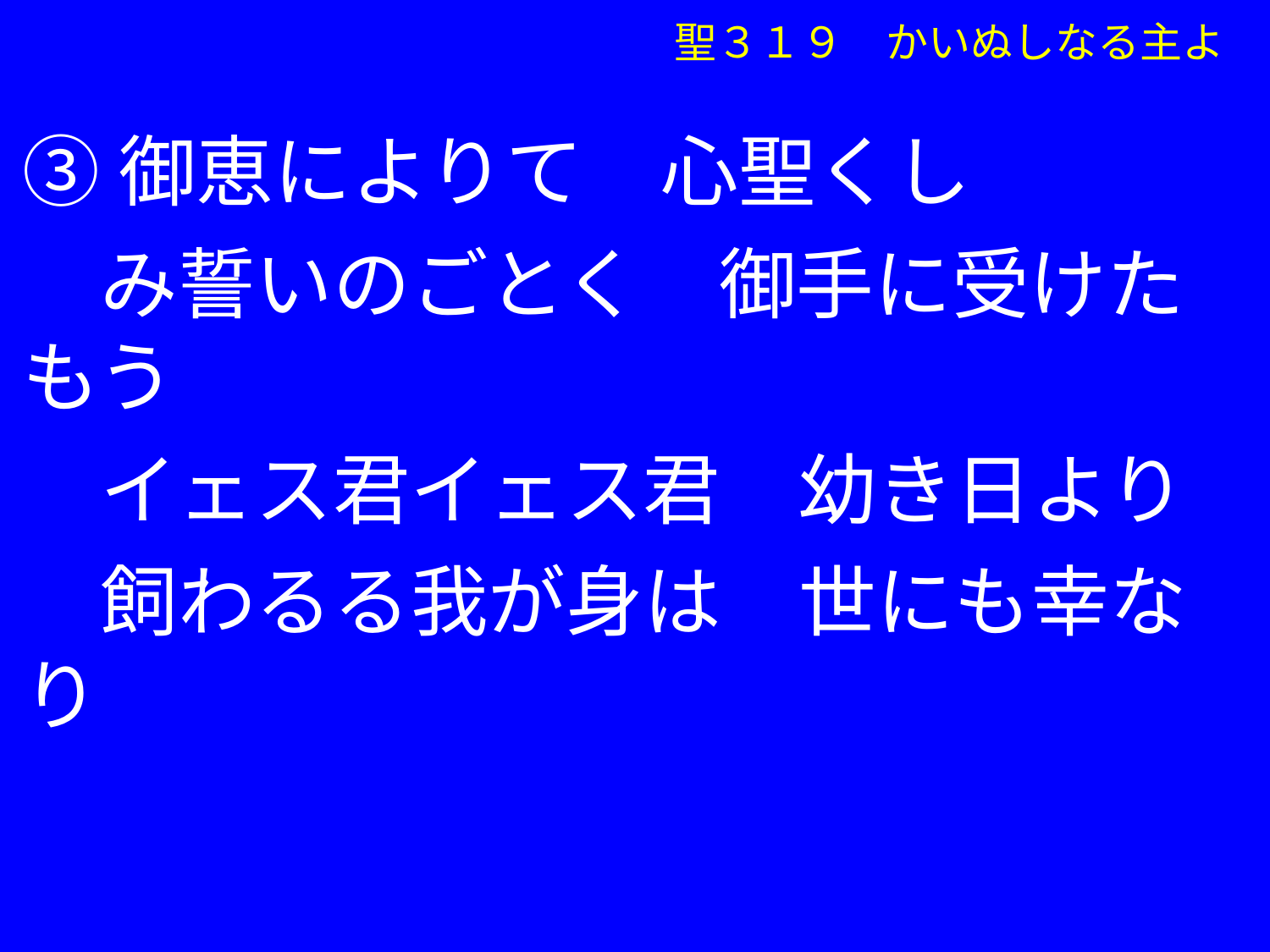

聖３１９　かいぬしなる主よ
③御恵によりて　心聖くし
　み誓いのごとく　御手に受けたもう
　イェス君イェス君　幼き日より
　飼わるる我が身は　世にも幸なり